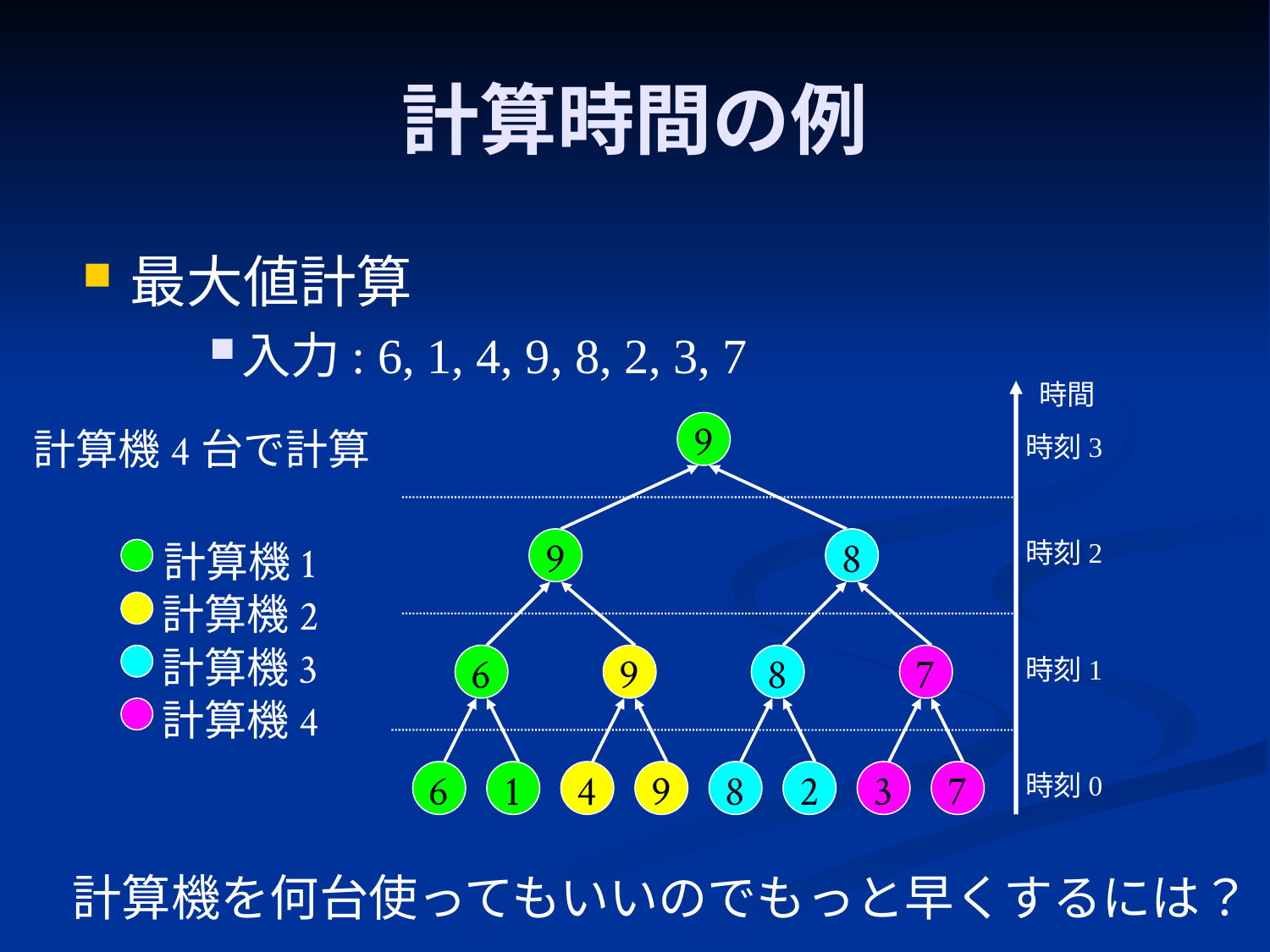

# 計算時間の例
最大値計算
入力: 6, 1, 4, 9, 8, 2, 3, 7
時間

9

計算機4台で計算
計算機1

計算機2

計算機3

計算機4

時刻3

9
8

時刻2

6
9
8
7

時刻1

6
1
4
9
8
2
3
7
時刻0
計算機を何台使ってもいいのでもっと早くするには？